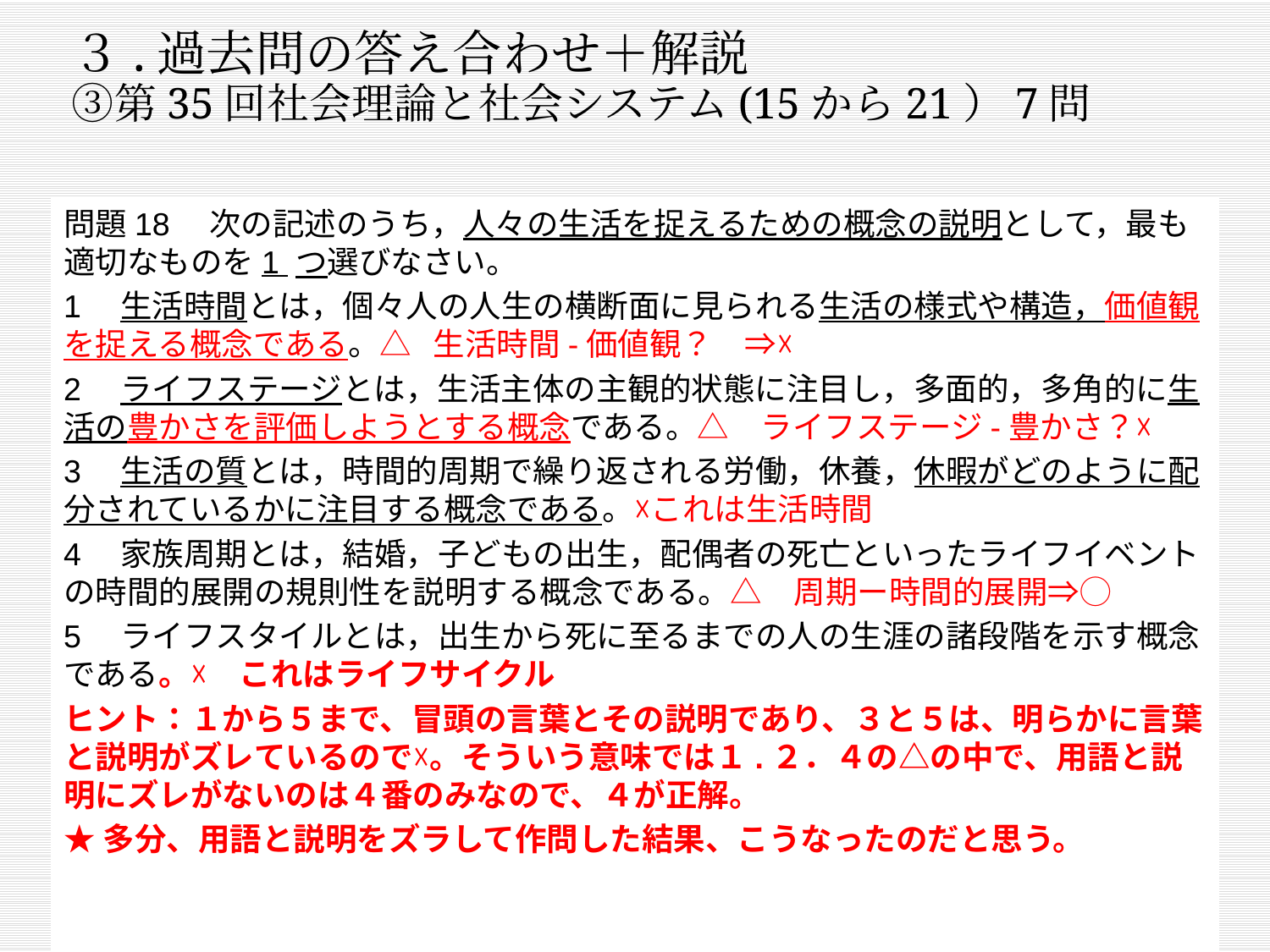

# ３.過去問の答え合わせ＋解説 ③第35回社会理論と社会システム(15から21）7問
問題18　次の記述のうち，人々の生活を捉えるための概念の説明として，最も適切なものを1 つ選びなさい。
1　生活時間とは，個々人の人生の横断面に見られる生活の様式や構造，価値観を捉える概念である。△   生活時間-価値観？　⇒☓
2　ライフステージとは，生活主体の主観的状態に注目し，多面的，多角的に生活の豊かさを評価しようとする概念である。△　ライフステージ-豊かさ？☓
3　生活の質とは，時間的周期で繰り返される労働，休養，休暇がどのように配分されているかに注目する概念である。☓これは生活時間
4　家族周期とは，結婚，子どもの出生，配偶者の死亡といったライフイベントの時間的展開の規則性を説明する概念である。△　周期ー時間的展開⇒◯
5　ライフスタイルとは，出生から死に至るまでの人の生涯の諸段階を示す概念である。☓　これはライフサイクル
ヒント：１から５まで、冒頭の言葉とその説明であり、３と５は、明らかに言葉と説明がズレているので☓。そういう意味では１.２．４の△の中で、用語と説明にズレがないのは４番のみなので、４が正解。
★多分、用語と説明をズラして作問した結果、こうなったのだと思う。